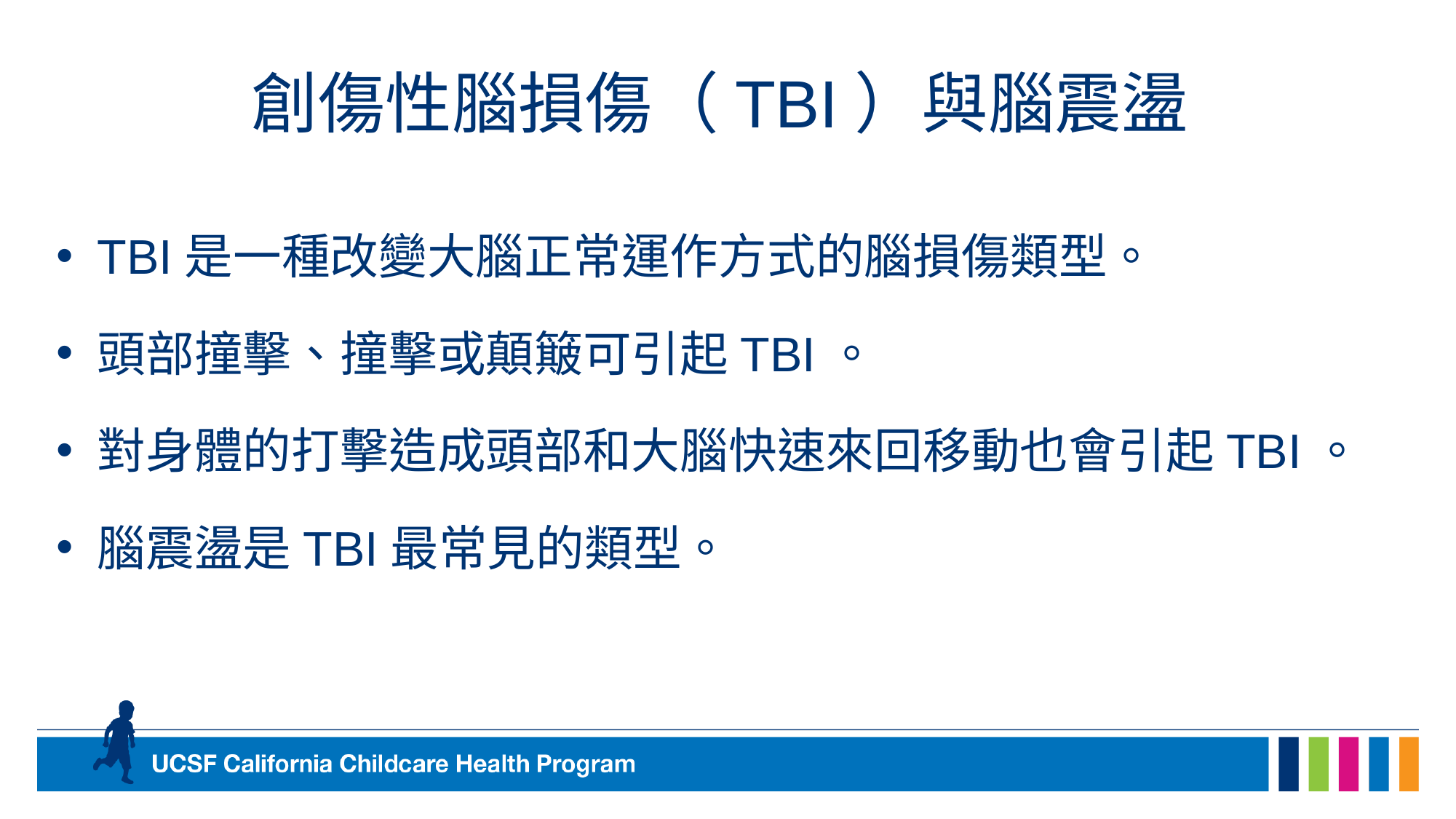

# 創傷性腦損傷（TBI）與腦震盪
TBI是一種改變大腦正常運作方式的腦損傷類型。
頭部撞擊、撞擊或顛簸可引起TBI。
對身體的打擊造成頭部和大腦快速來回移動也會引起TBI。
腦震盪是TBI最常見的類型。